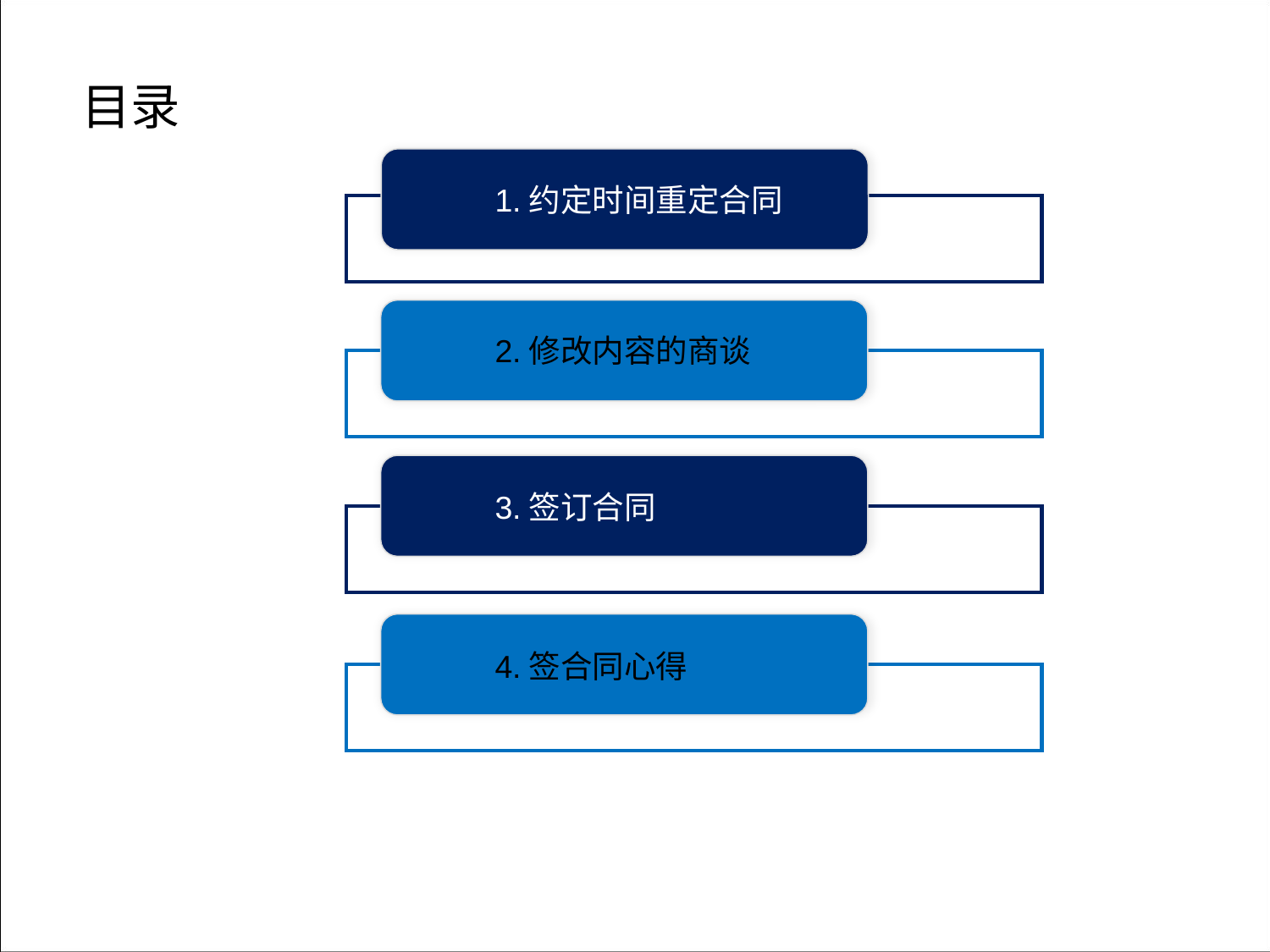

目录

1.约定时间重定合同

点击添加文本

2.修改内容的商谈

点击添加文本

3.签订合同

点击添加文本

4.签合同心得

点击添加文本